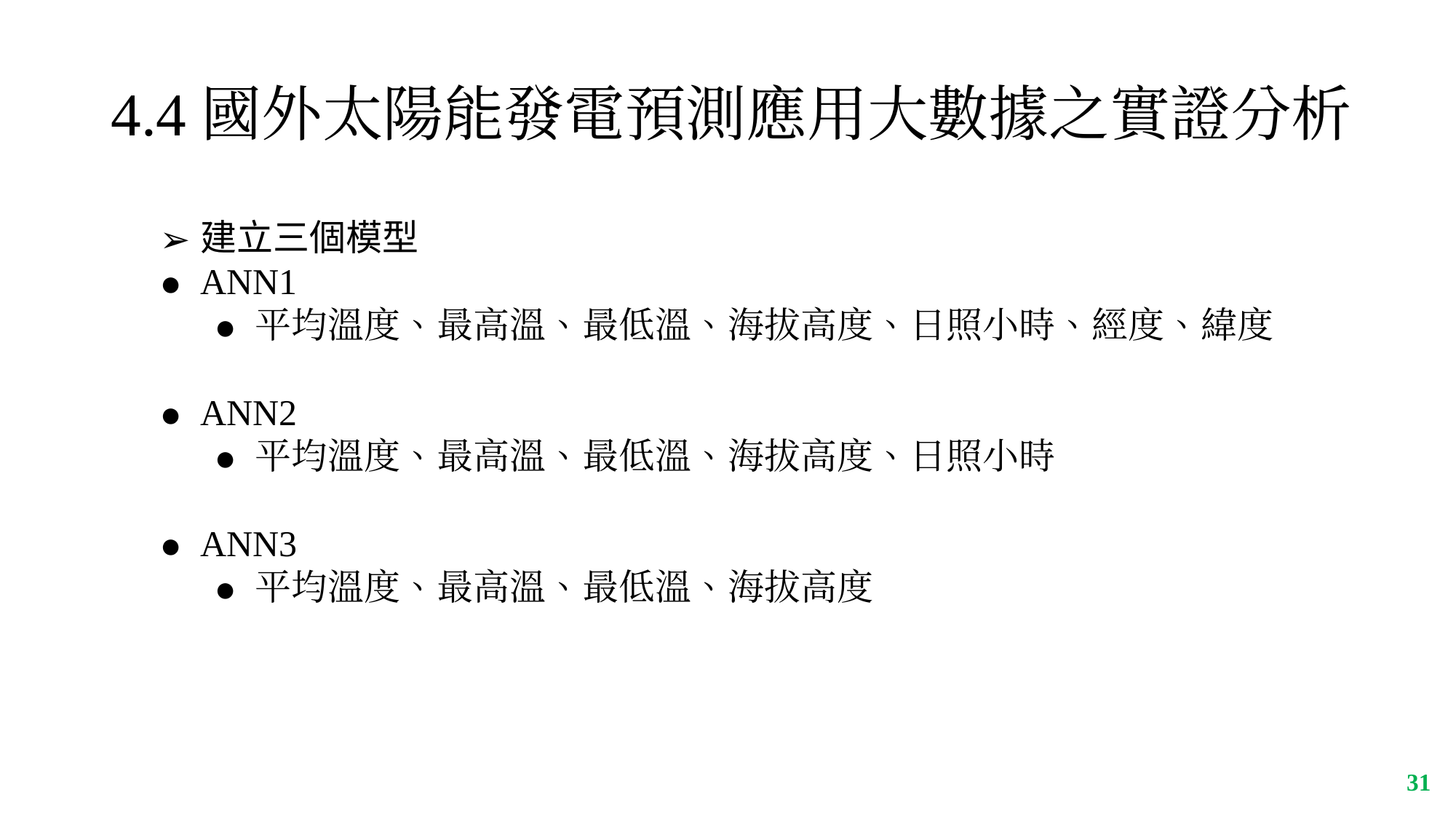

# 4.4國外太陽能發電預測應用大數據之實證分析
建立三個模型
ANN1
平均溫度、最高溫、最低溫、海拔高度、日照小時、經度、緯度

ANN2
平均溫度、最高溫、最低溫、海拔高度、日照小時

ANN3
平均溫度、最高溫、最低溫、海拔高度
31